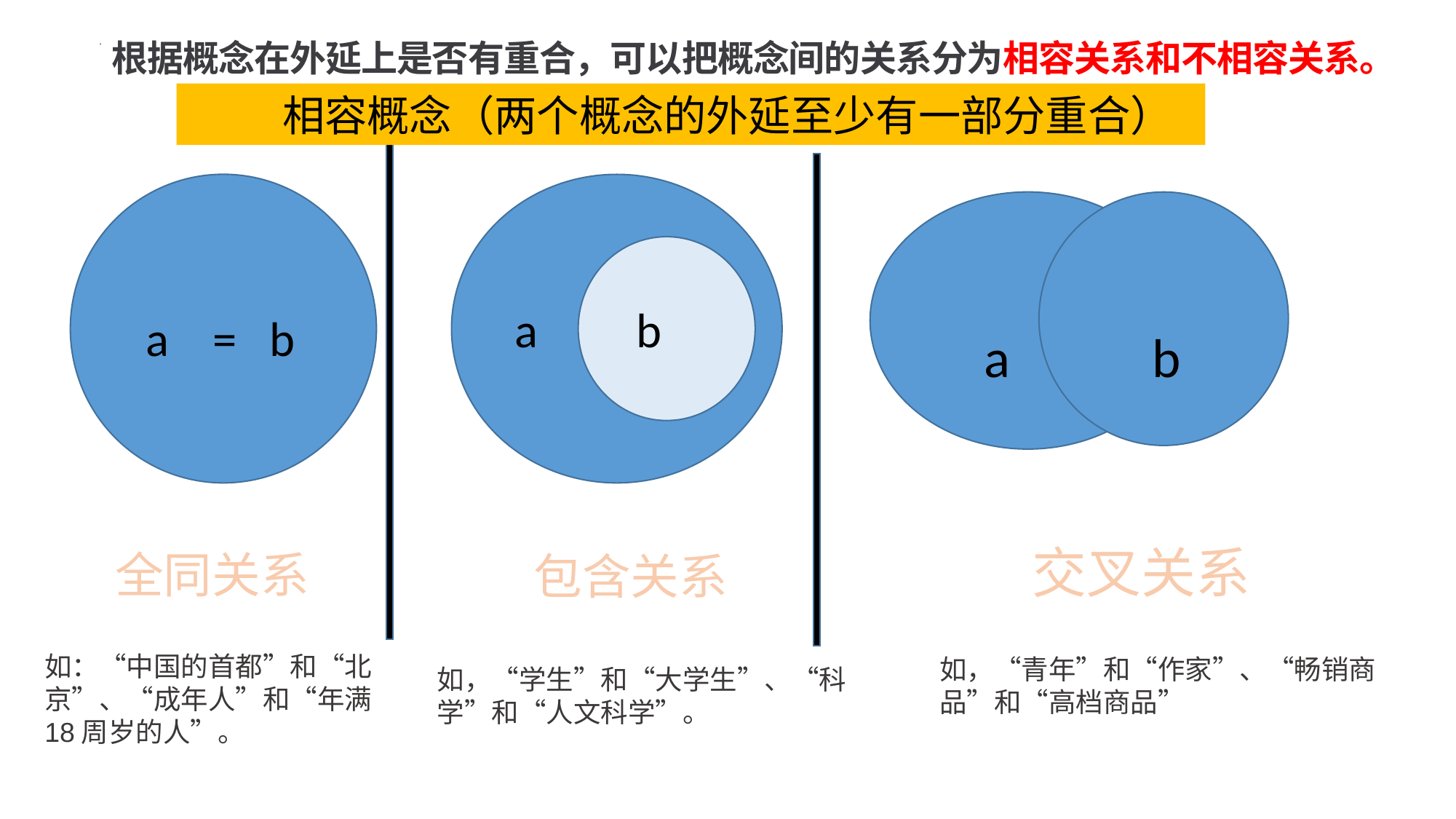

根据概念在外延上是否有重合，可以把概念间的关系分为相容关系和不相容关系。
         相容概念（两个概念的外延至少有一部分重合）

  a         b
a    =   b
a
b

交叉关系
全同关系
包含关系
如：“中国的首都”和“北京”、“成年人”和“年满18周岁的人”。
如，“青年”和“作家”、“畅销商品”和“高档商品”
如，“学生”和“大学生”、“科学”和“人文科学”。